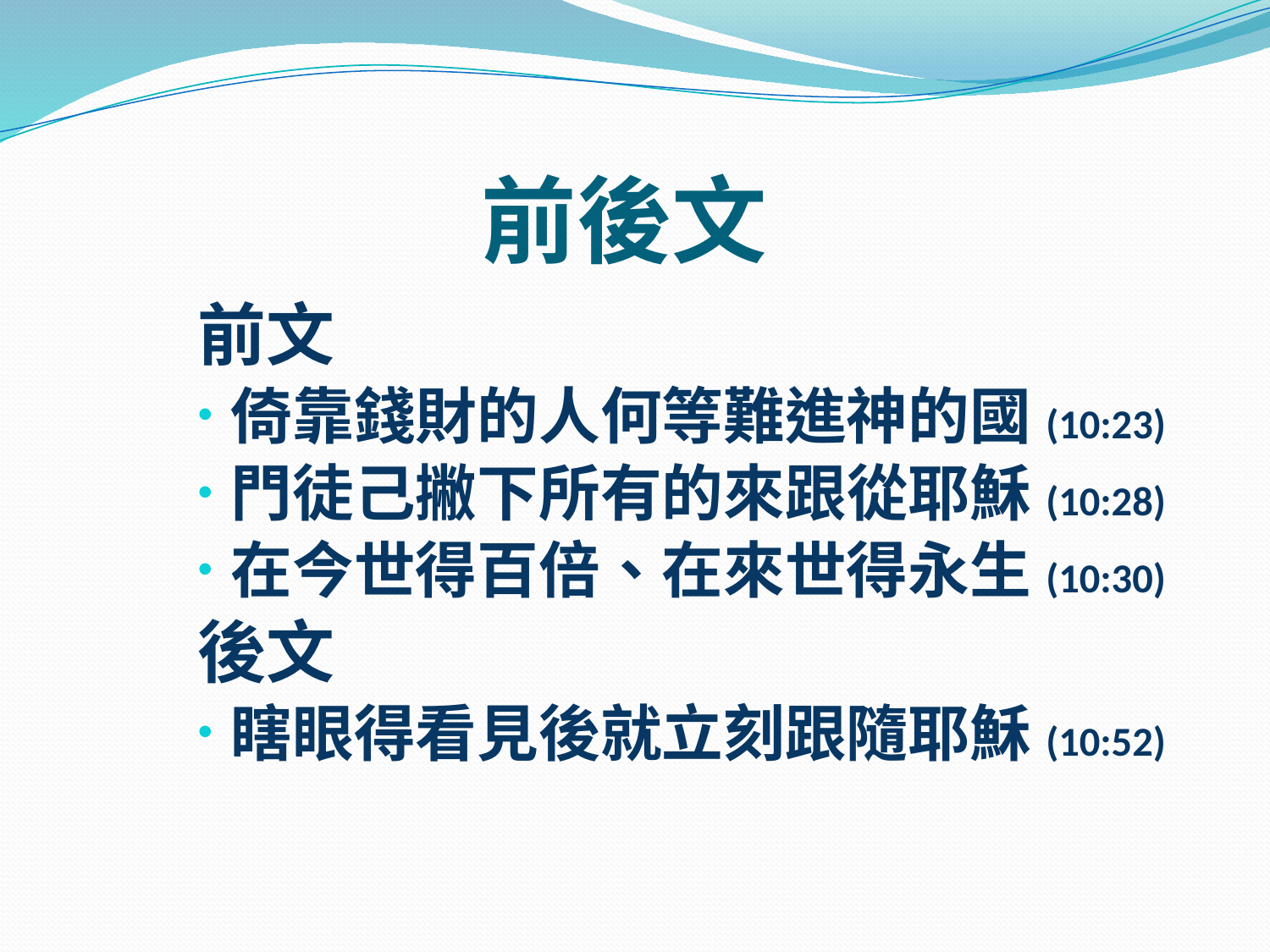

# 前後文
前文
倚靠錢財的人何等難進神的國(10:23)
門徒己撇下所有的來跟從耶穌(10:28)
在今世得百倍、在來世得永生(10:30)
後文
瞎眼得看見後就立刻跟隨耶穌(10:52)